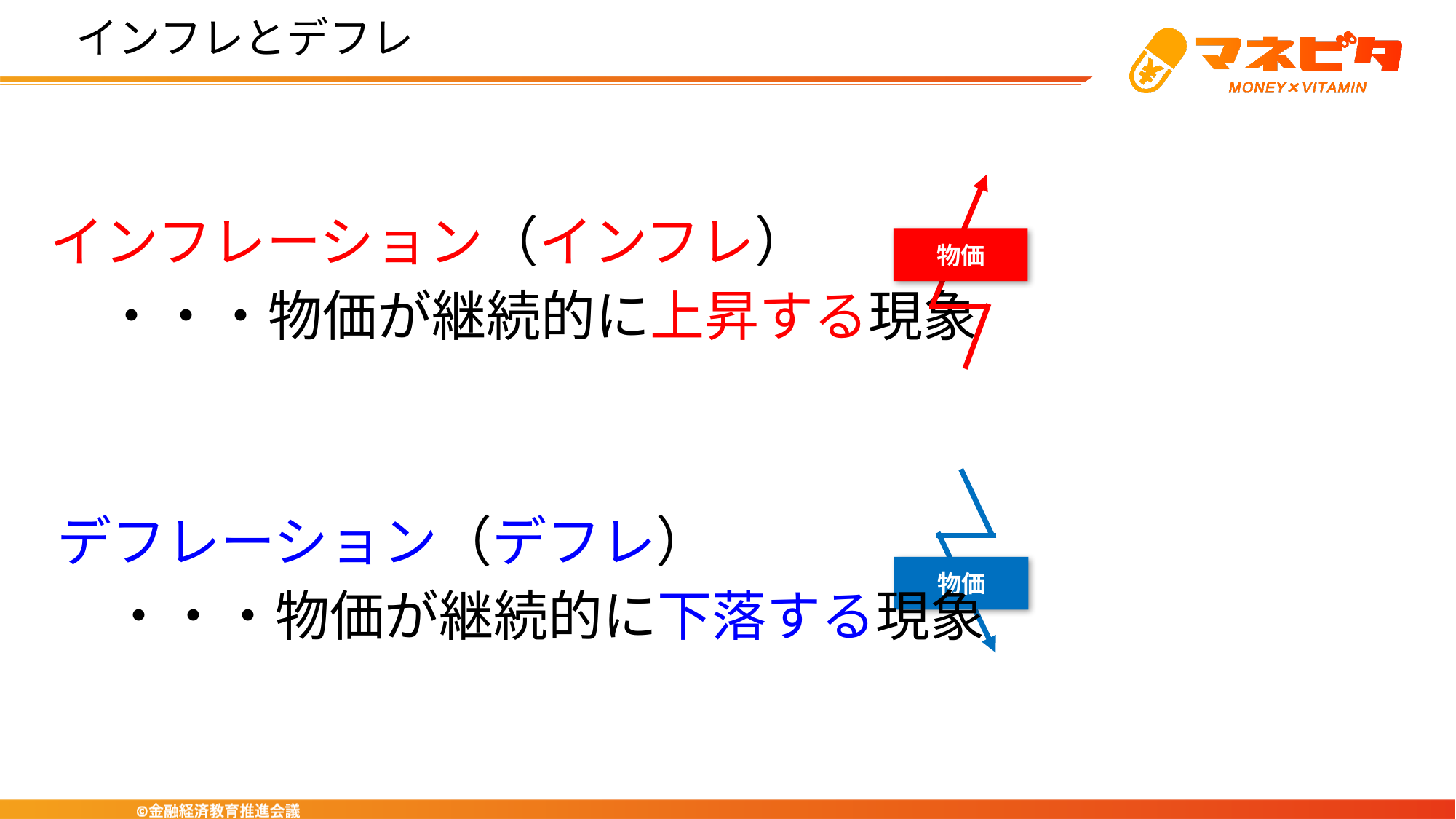

# インフレとデフレ
物価
インフレーション（インフレ）
　・・・物価が継続的に上昇する現象
物価
デフレーション（デフレ）
　・・・物価が継続的に下落する現象